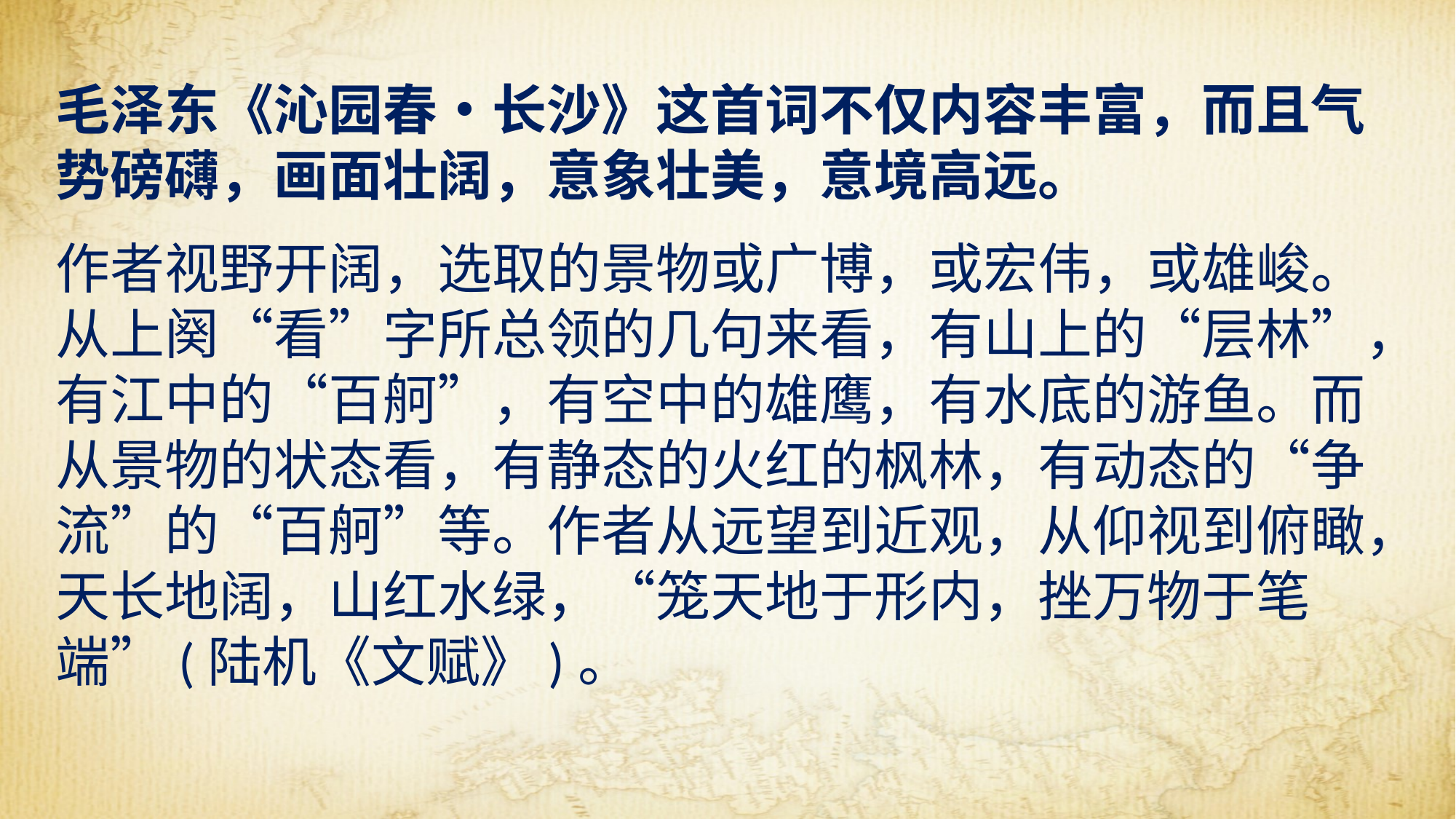

毛泽东《沁园春•长沙》这首词不仅内容丰富，而且气势磅礴，画面壮阔，意象壮美，意境高远。

作者视野开阔，选取的景物或广博，或宏伟，或雄峻。从上阕“看”字所总领的几句来看，有山上的“层林”，有江中的“百舸”，有空中的雄鹰，有水底的游鱼。而从景物的状态看，有静态的火红的枫林，有动态的“争流”的“百舸”等。作者从远望到近观，从仰视到俯瞰，天长地阔，山红水绿，“笼天地于形内，挫万物于笔端”(陆机《文赋》)。